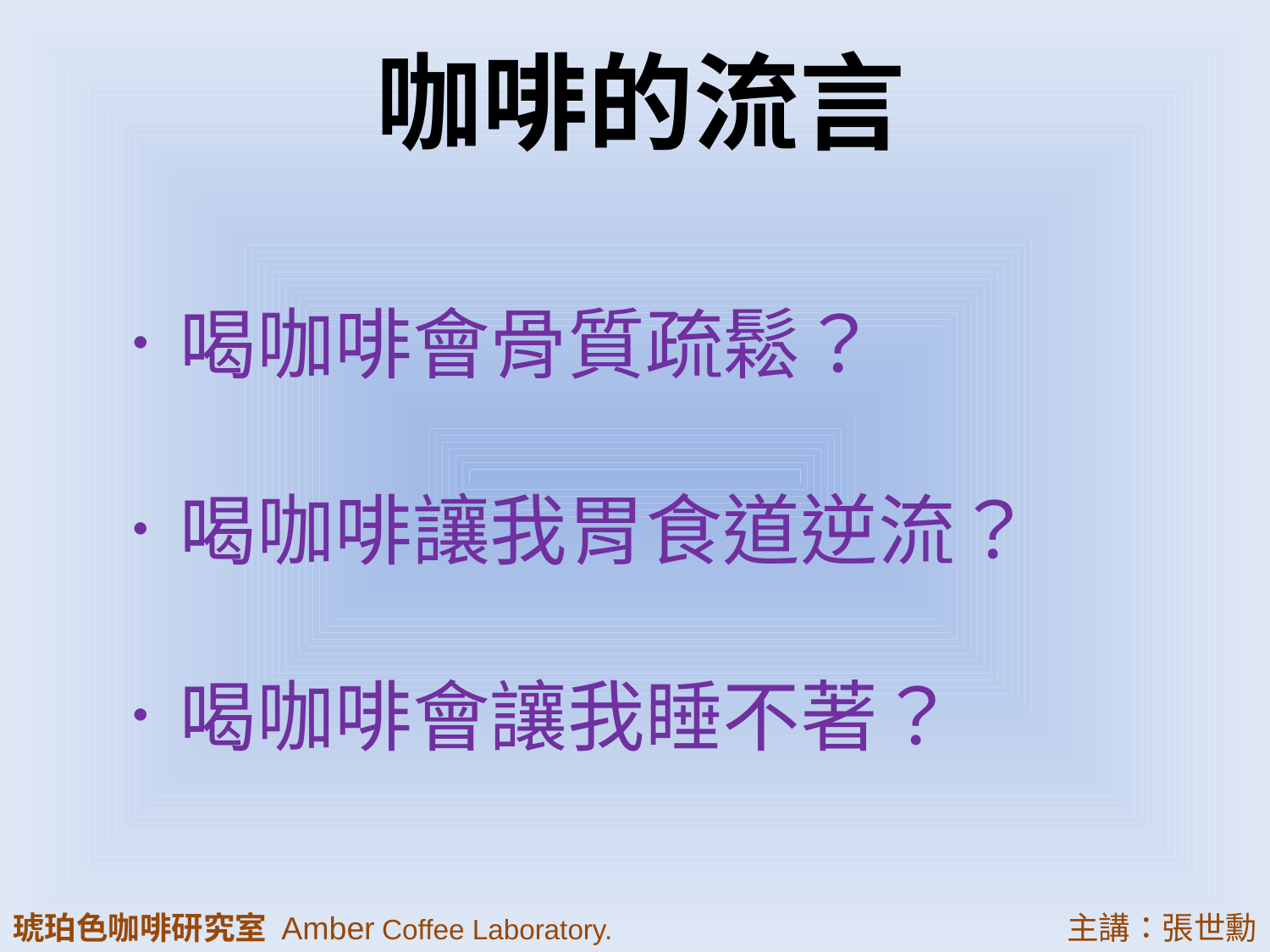

# 咖啡的流言
．喝咖啡會骨質疏鬆？

．喝咖啡讓我胃食道逆流？

．喝咖啡會讓我睡不著？

琥珀色咖啡研究室 Amber Coffee Laboratory.
主講：張世勳